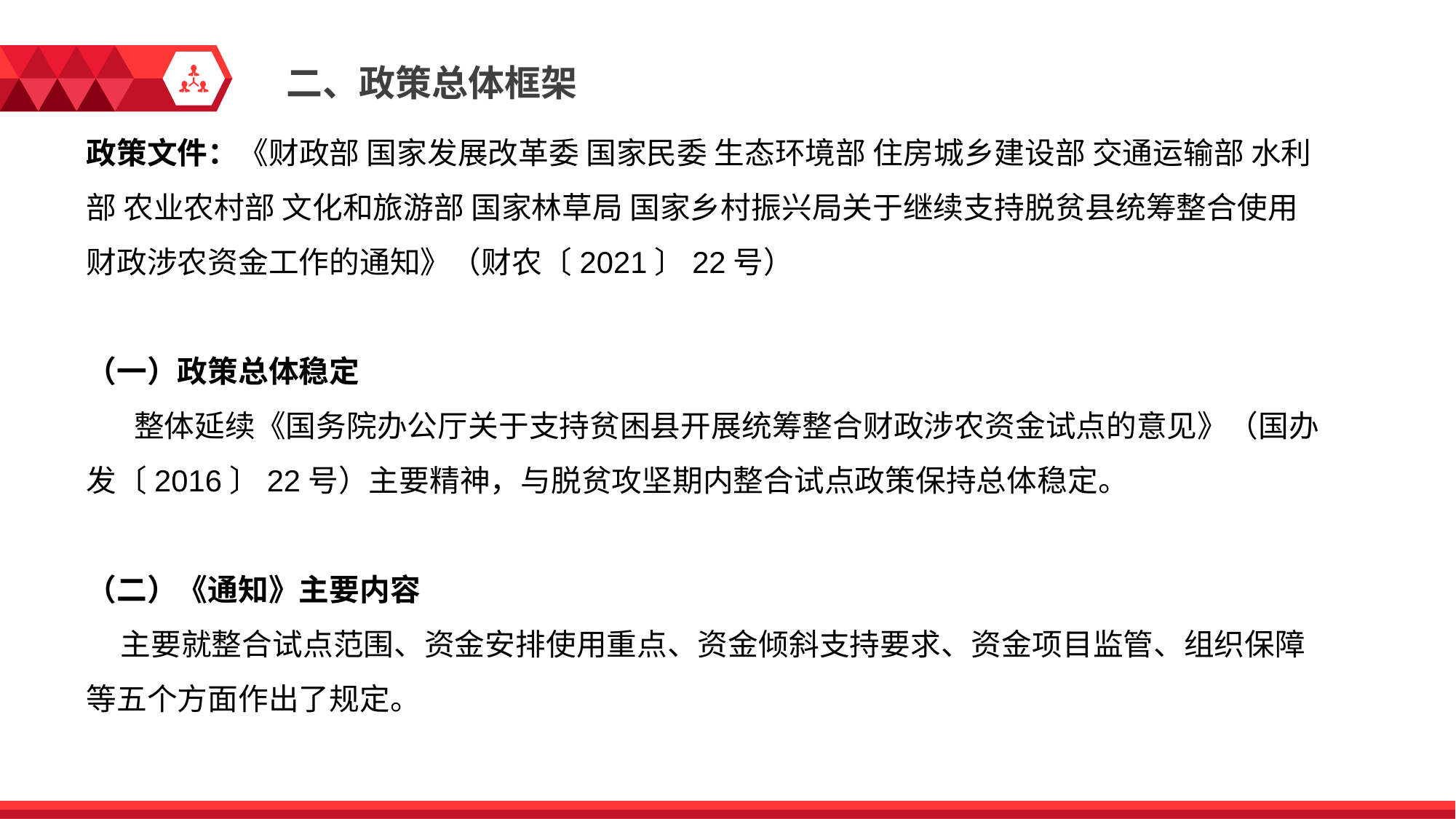

5
二、政策总体框架
政策文件：《财政部 国家发展改革委 国家民委 生态环境部 住房城乡建设部 交通运输部 水利部 农业农村部 文化和旅游部 国家林草局 国家乡村振兴局关于继续支持脱贫县统筹整合使用财政涉农资金工作的通知》（财农〔2021〕22号）

（一）政策总体稳定
      整体延续《国务院办公厅关于支持贫困县开展统筹整合财政涉农资金试点的意见》（国办发〔2016〕22号）主要精神，与脱贫攻坚期内整合试点政策保持总体稳定。

（二）《通知》主要内容
    主要就整合试点范围、资金安排使用重点、资金倾斜支持要求、资金项目监管、组织保障等五个方面作出了规定。